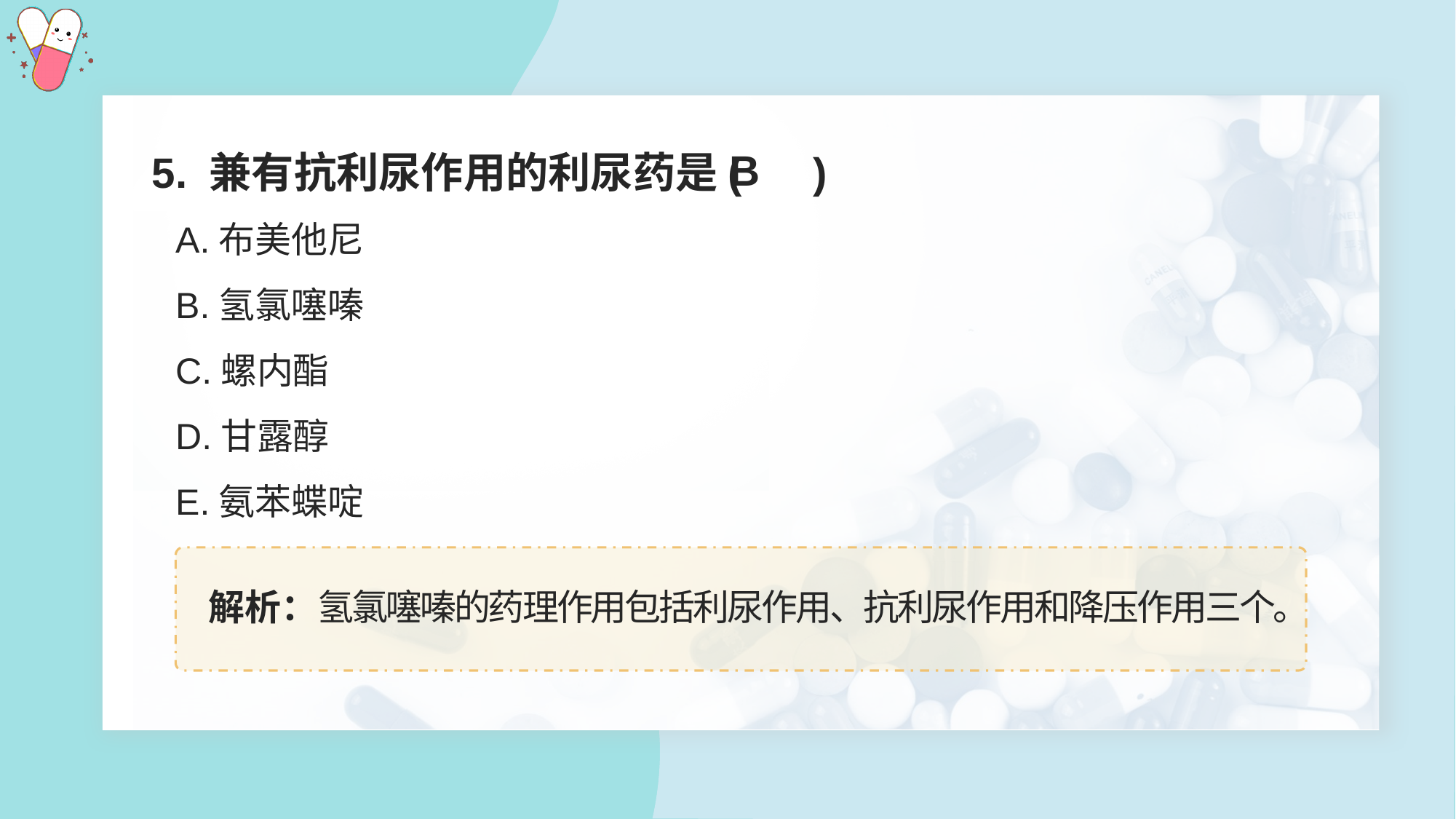

5. 兼有抗利尿作用的利尿药是(      )
B
A.布美他尼
B.氢氯噻嗪
C.螺内酯
D.甘露醇
E.氨苯蝶啶

解析：氢氯噻嗪的药理作用包括利尿作用、抗利尿作用和降压作用三个。